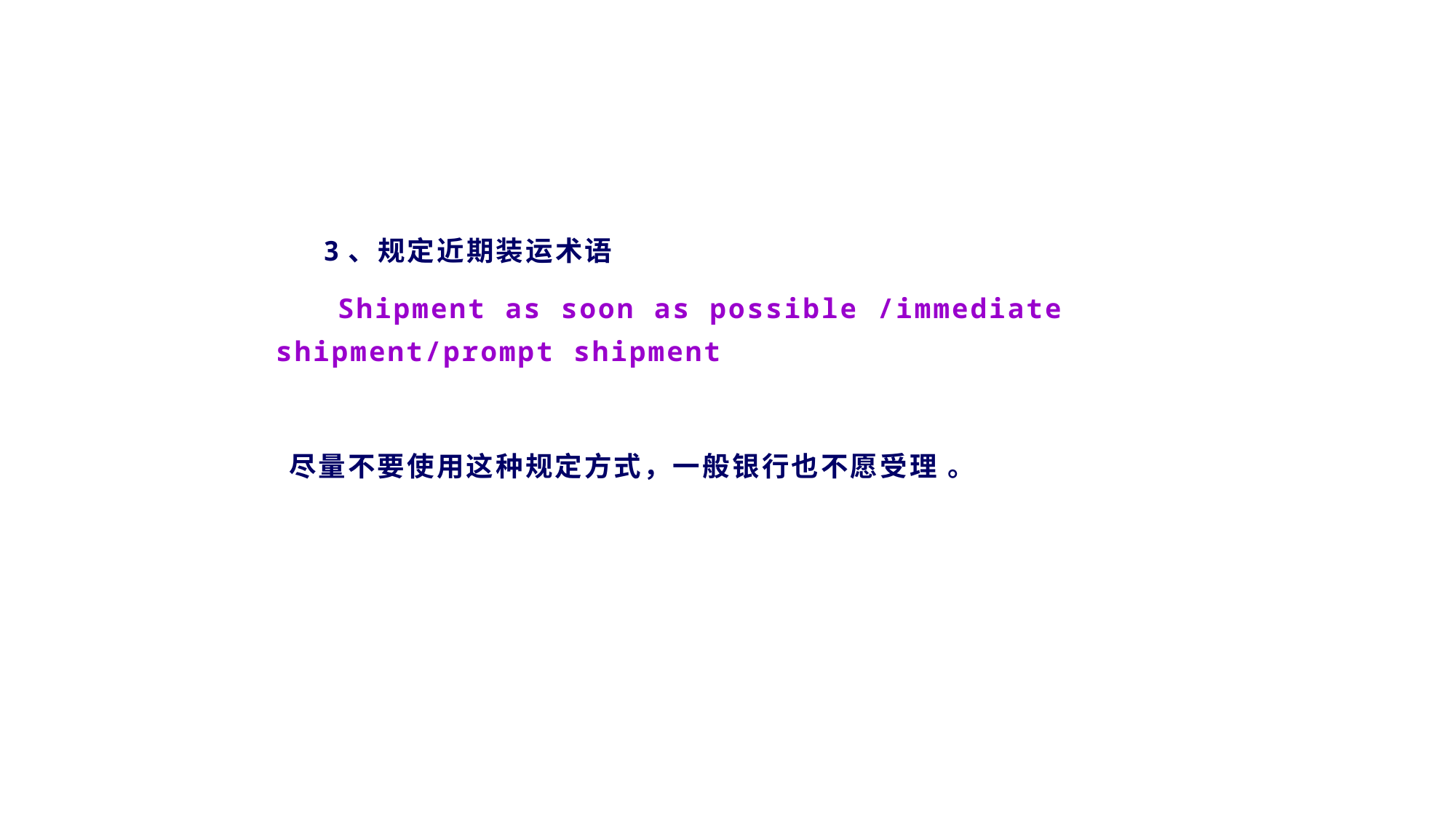

#
    3、规定近期装运术语
         Shipment as soon as possible /immediate shipment/prompt shipment

    尽量不要使用这种规定方式，一般银行也不愿受理 。